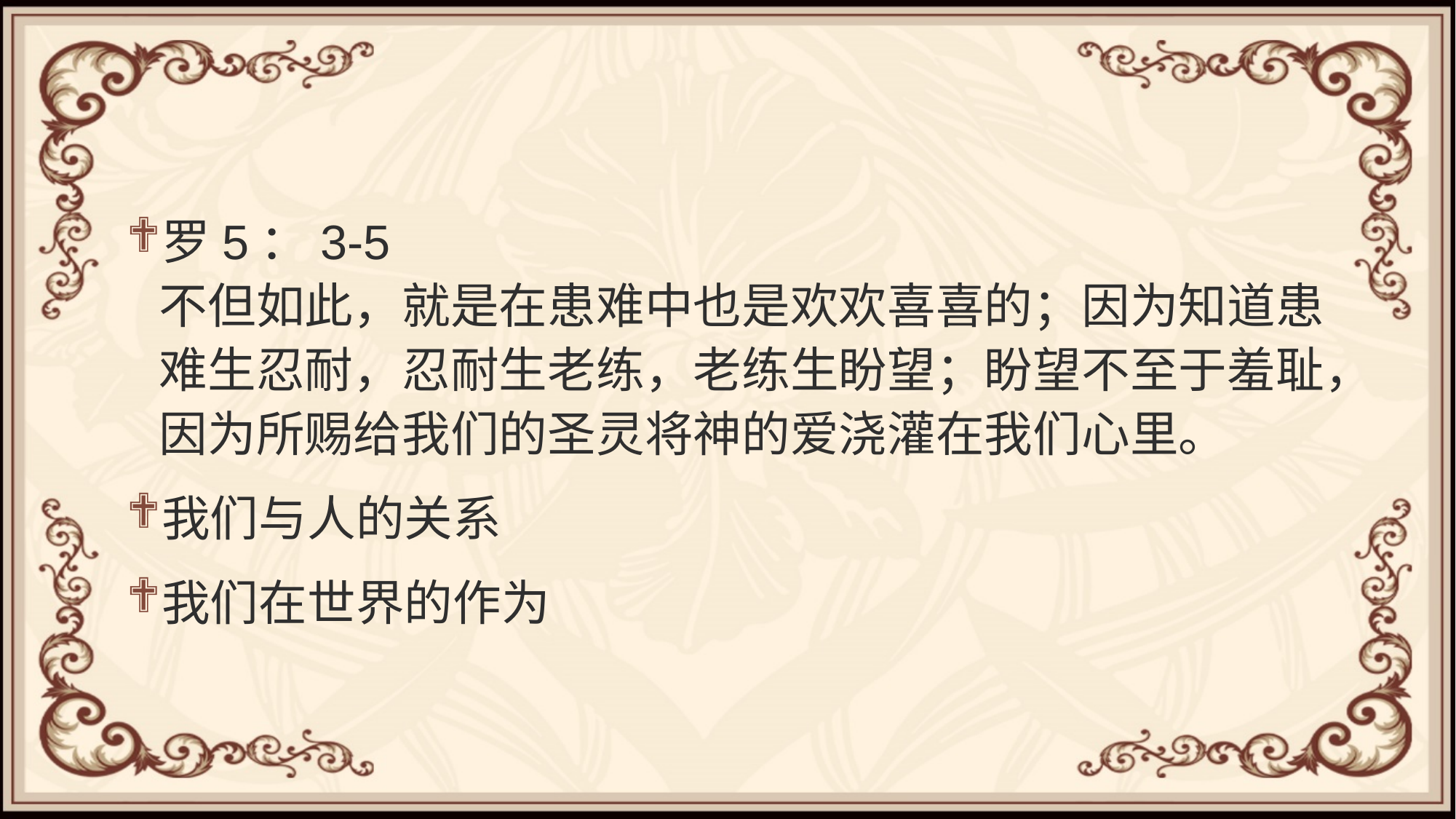

#
罗5：3-5
不但如此，就是在患难中也是欢欢喜喜的；因为知道患难生忍耐，忍耐生老练，老练生盼望；盼望不至于羞耻，因为所赐给我们的圣灵将神的爱浇灌在我们心里。
我们与人的关系
我们在世界的作为